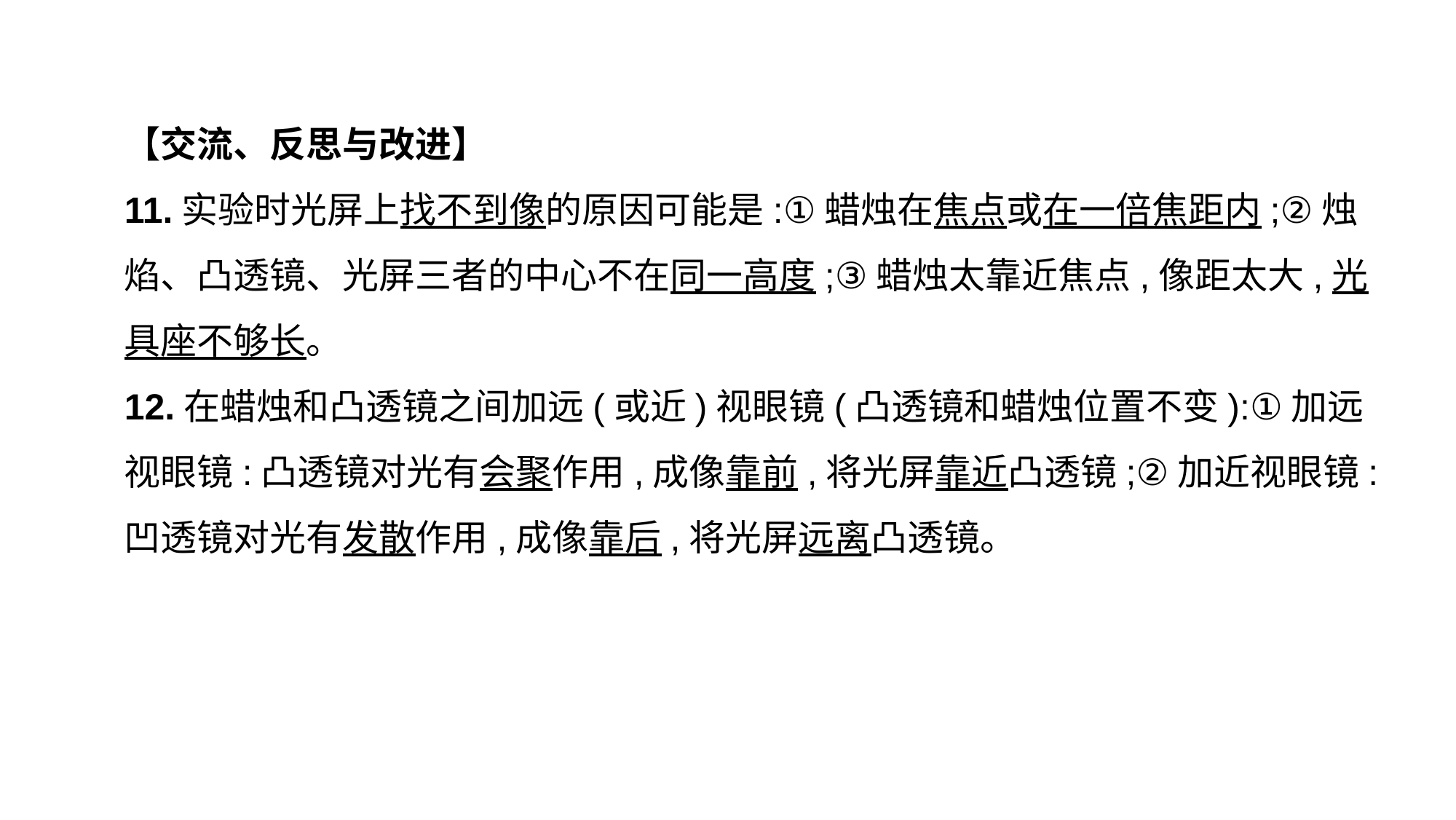

【交流、反思与改进】
11.实验时光屏上找不到像的原因可能是:①蜡烛在焦点或在一倍焦距内;②烛焰、凸透镜、光屏三者的中心不在同一高度;③蜡烛太靠近焦点,像距太大,光具座不够长。
12.在蜡烛和凸透镜之间加远(或近)视眼镜(凸透镜和蜡烛位置不变):①加远视眼镜:凸透镜对光有会聚作用,成像靠前,将光屏靠近凸透镜;②加近视眼镜:凹透镜对光有发散作用,成像靠后,将光屏远离凸透镜。